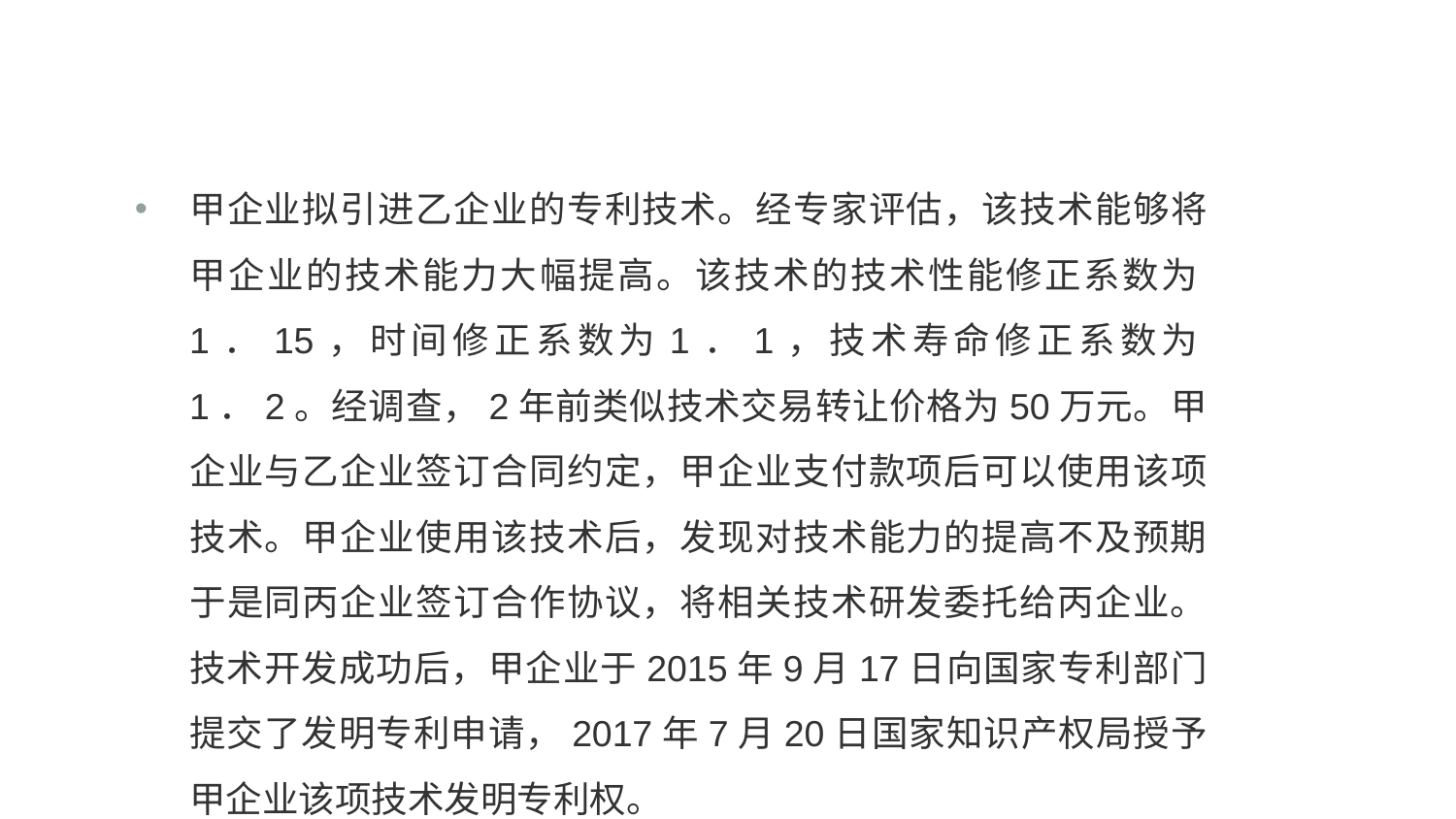

#
甲企业拟引进乙企业的专利技术。经专家评估，该技术能够将甲企业的技术能力大幅提高。该技术的技术性能修正系数为1．15，时间修正系数为1．1，技术寿命修正系数为1．2。经调查，2年前类似技术交易转让价格为50万元。甲企业与乙企业签订合同约定，甲企业支付款项后可以使用该项技术。甲企业使用该技术后，发现对技术能力的提高不及预期于是同丙企业签订合作协议，将相关技术研发委托给丙企业。技术开发成功后，甲企业于2015年9月17日向国家专利部门提交了发明专利申请，2017年7月20日国家知识产权局授予甲企业该项技术发明专利权。